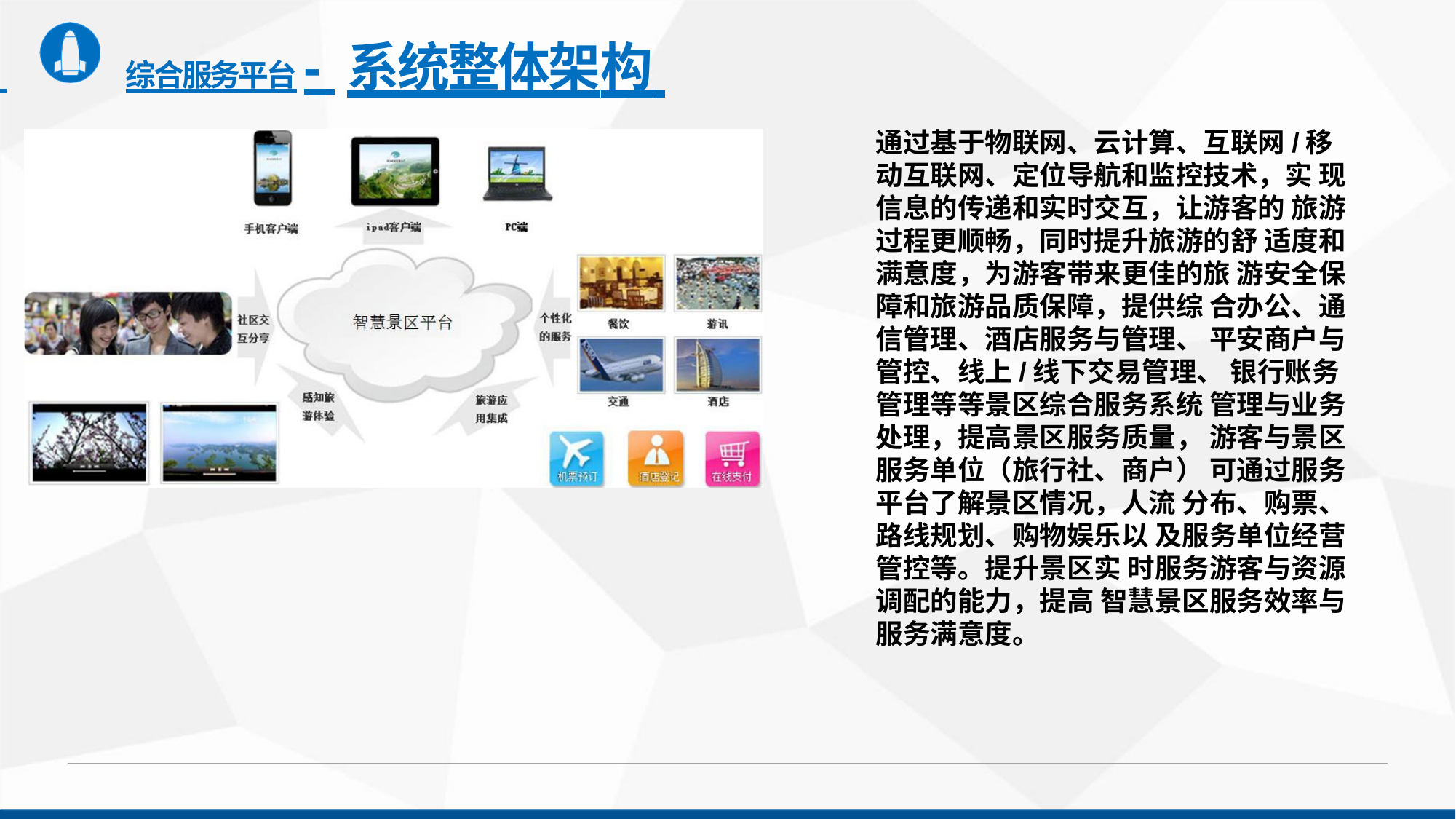

# 综合服务平台- 系统整体架构
通过基于物联网、云计算、互联网/移 动互联网、定位导航和监控技术，实 现信息的传递和实时交互，让游客的 旅游过程更顺畅，同时提升旅游的舒 适度和满意度，为游客带来更佳的旅 游安全保障和旅游品质保障，提供综 合办公、通信管理、酒店服务与管理、 平安商户与管控、线上/线下交易管理、 银行账务管理等等景区综合服务系统 管理与业务处理，提高景区服务质量， 游客与景区服务单位（旅行社、商户） 可通过服务平台了解景区情况，人流 分布、购票、路线规划、购物娱乐以 及服务单位经营管控等。提升景区实 时服务游客与资源调配的能力，提高 智慧景区服务效率与服务满意度。